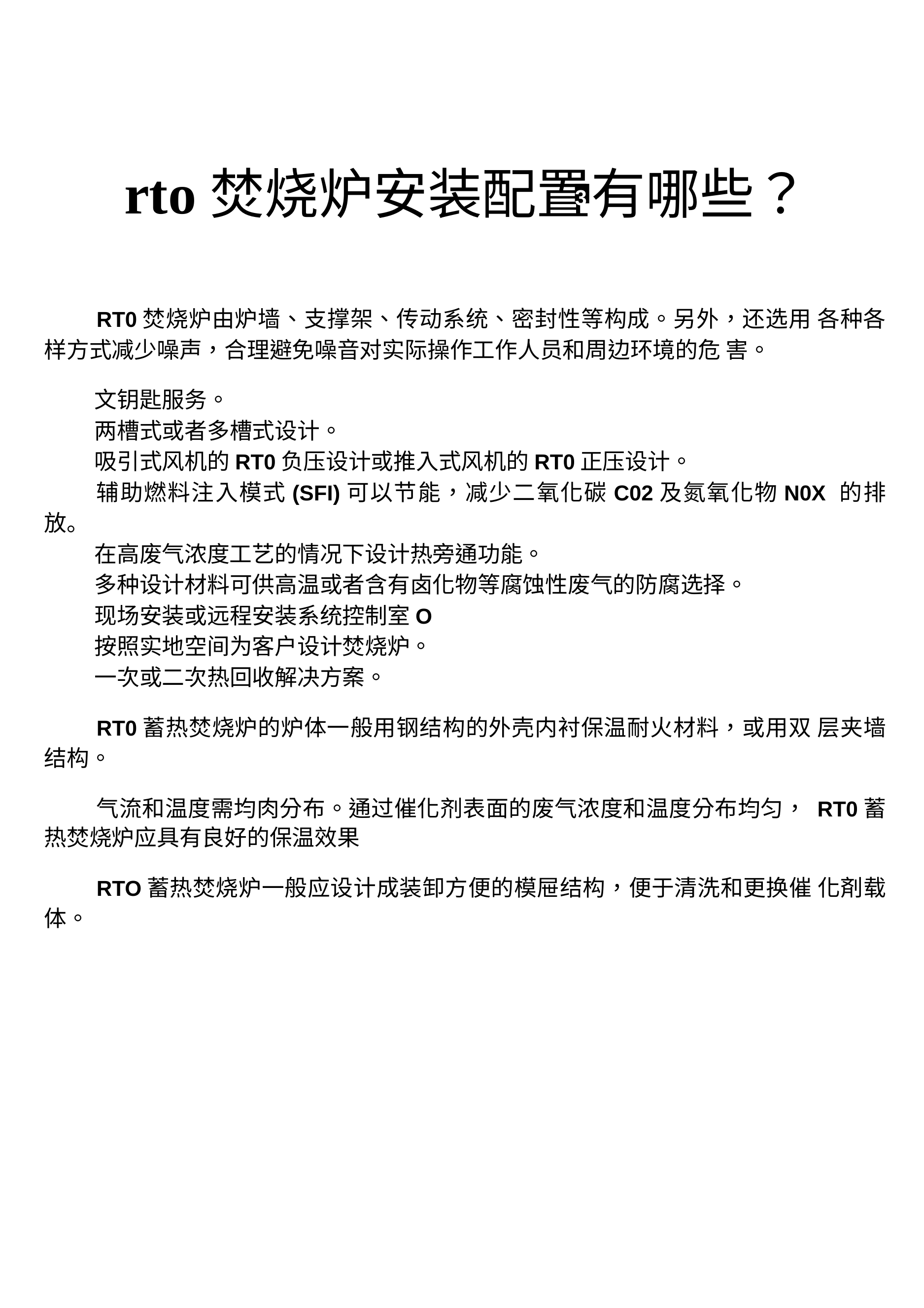

rto焚烧炉安装配置有哪些？
3
RT0焚烧炉由炉墙、支撑架、传动系统、密封性等构成。另外，还选用 各种各样方式减少噪声，合理避免噪音对实际操作工作人员和周边环境的危 害。
文钥匙服务。
两槽式或者多槽式设计。
吸引式风机的RT0负压设计或推入式风机的RT0正压设计。
辅助燃料注入模式(SFI)可以节能，减少二氧化碳C02及氮氧化物N0X 的排放。
在高废气浓度工艺的情况下设计热旁通功能。
多种设计材料可供高温或者含有卤化物等腐蚀性废气的防腐选择。
现场安装或远程安装系统控制室O
按照实地空间为客户设计焚烧炉。
一次或二次热回收解决方案。
RT0蓄热焚烧炉的炉体一般用钢结构的外壳内衬保温耐火材料，或用双 层夹墙结构。
气流和温度需均肉分布。通过催化剂表面的废气浓度和温度分布均匀， RT0蓄热焚烧炉应具有良好的保温效果
RTO蓄热焚烧炉一般应设计成装卸方便的模屉结构，便于清洗和更换催 化剤载体。